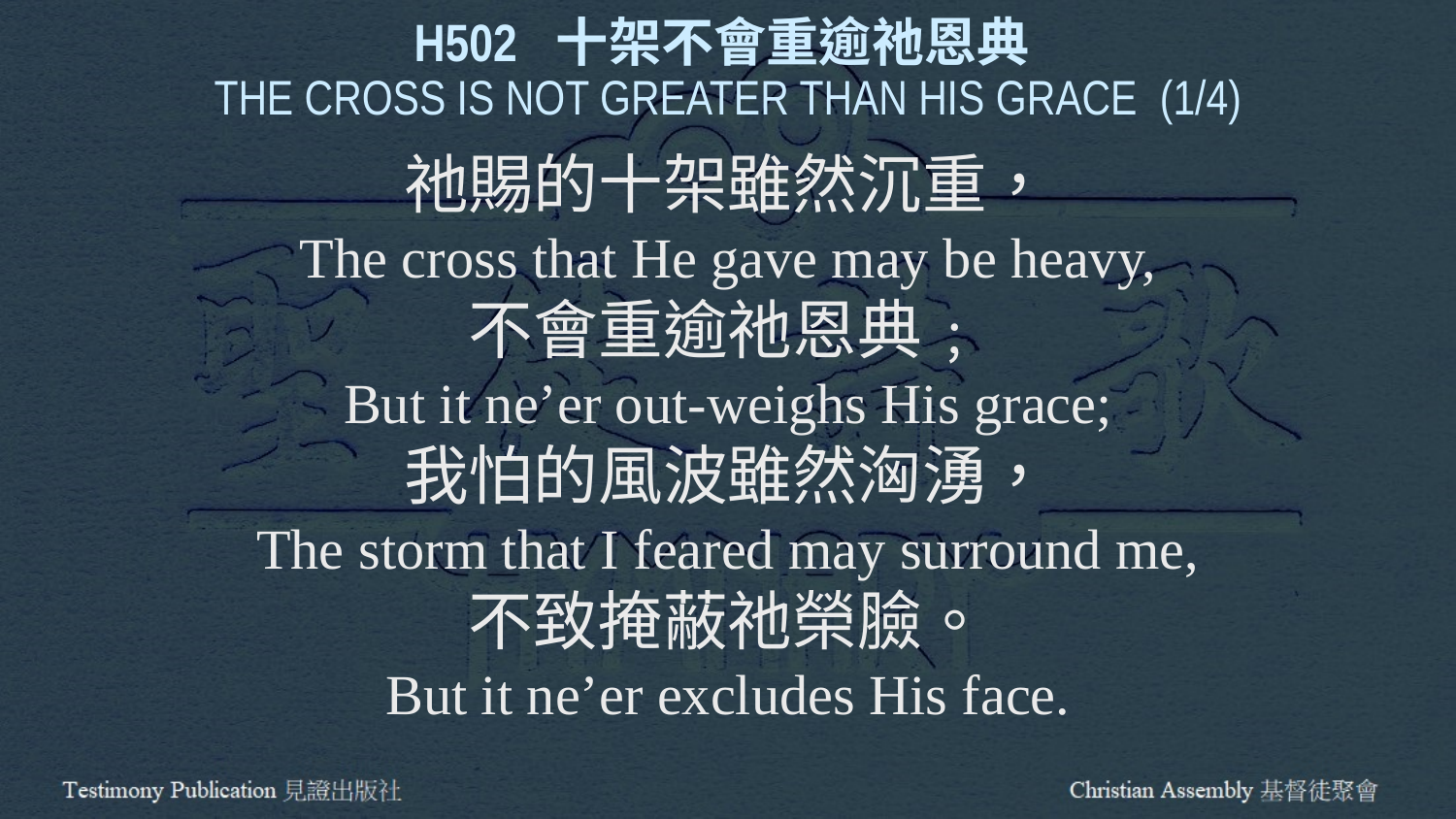

H502  十架不會重逾祂恩典
THE CROSS IS NOT GREATER THAN HIS GRACE  (1/4)
祂賜的十架雖然沉重，
The cross that He gave may be heavy,
不會重逾祂恩典﹔
But it ne’er out-weighs His grace;
我怕的風波雖然洶湧，
The storm that I feared may surround me,
不致掩蔽祂榮臉。
But it ne’er excludes His face.